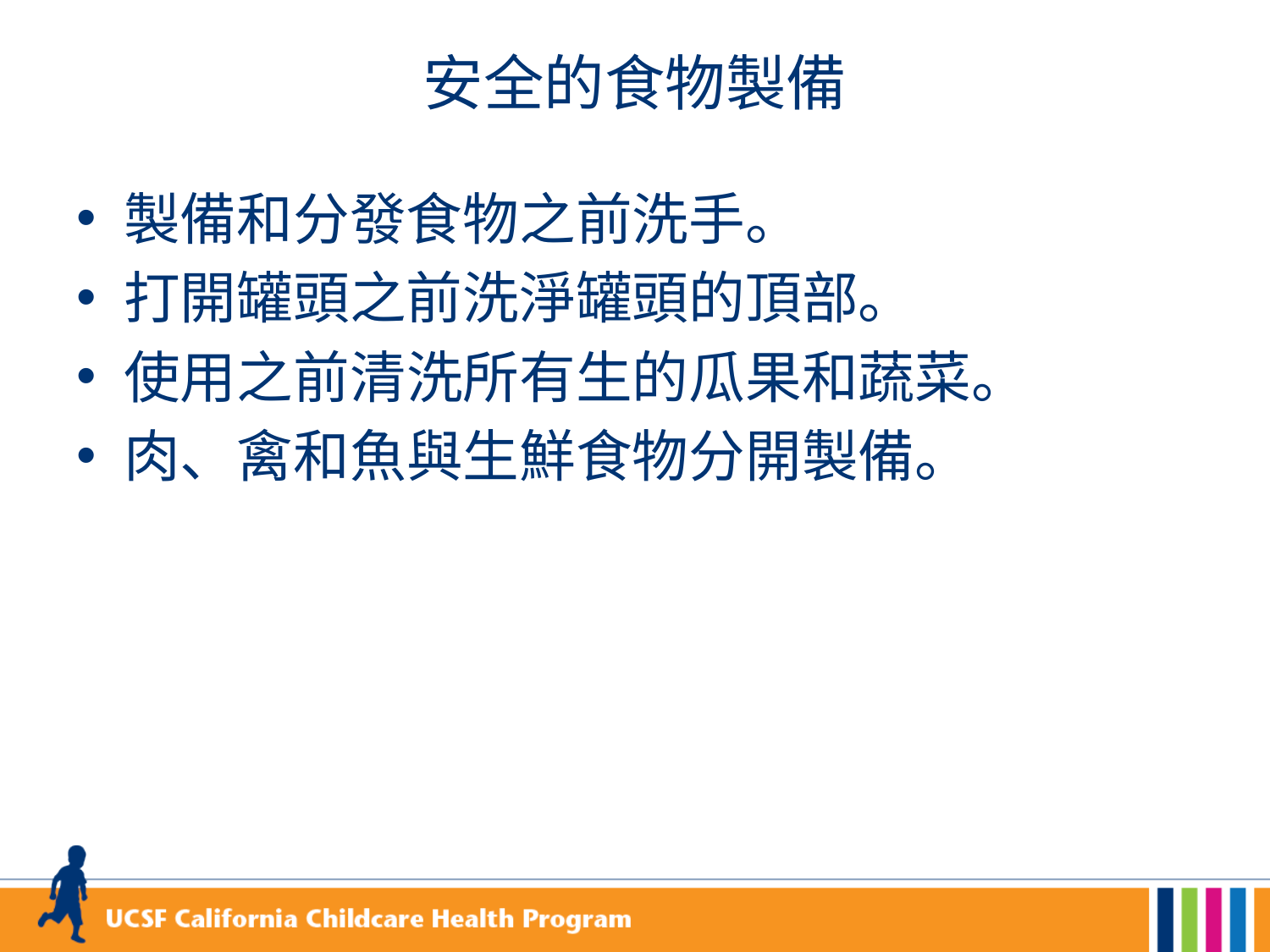

# 安全的食物製備
製備和分發食物之前洗手。
打開罐頭之前洗淨罐頭的頂部。
使用之前清洗所有生的瓜果和蔬菜。
肉、禽和魚與生鮮食物分開製備。